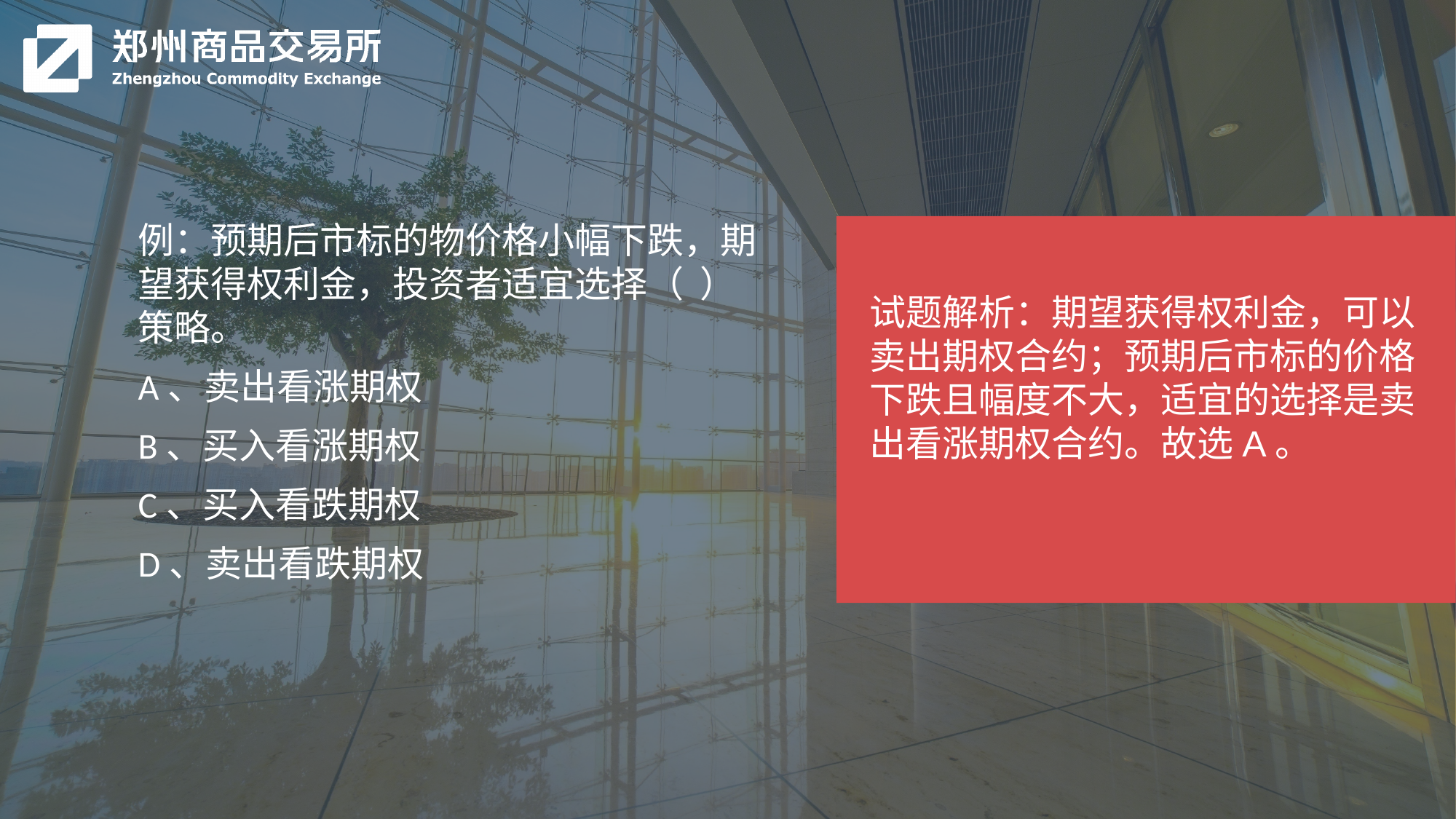

试题解析：期望获得权利金，可以卖出期权合约；预期后市标的价格下跌且幅度不大，适宜的选择是卖出看涨期权合约。故选A。

例：预期后市标的物价格小幅下跌，期望获得权利金，投资者适宜选择（  ）策略。
A、卖出看涨期权
B、买入看涨期权
C、买入看跌期权
D、卖出看跌期权